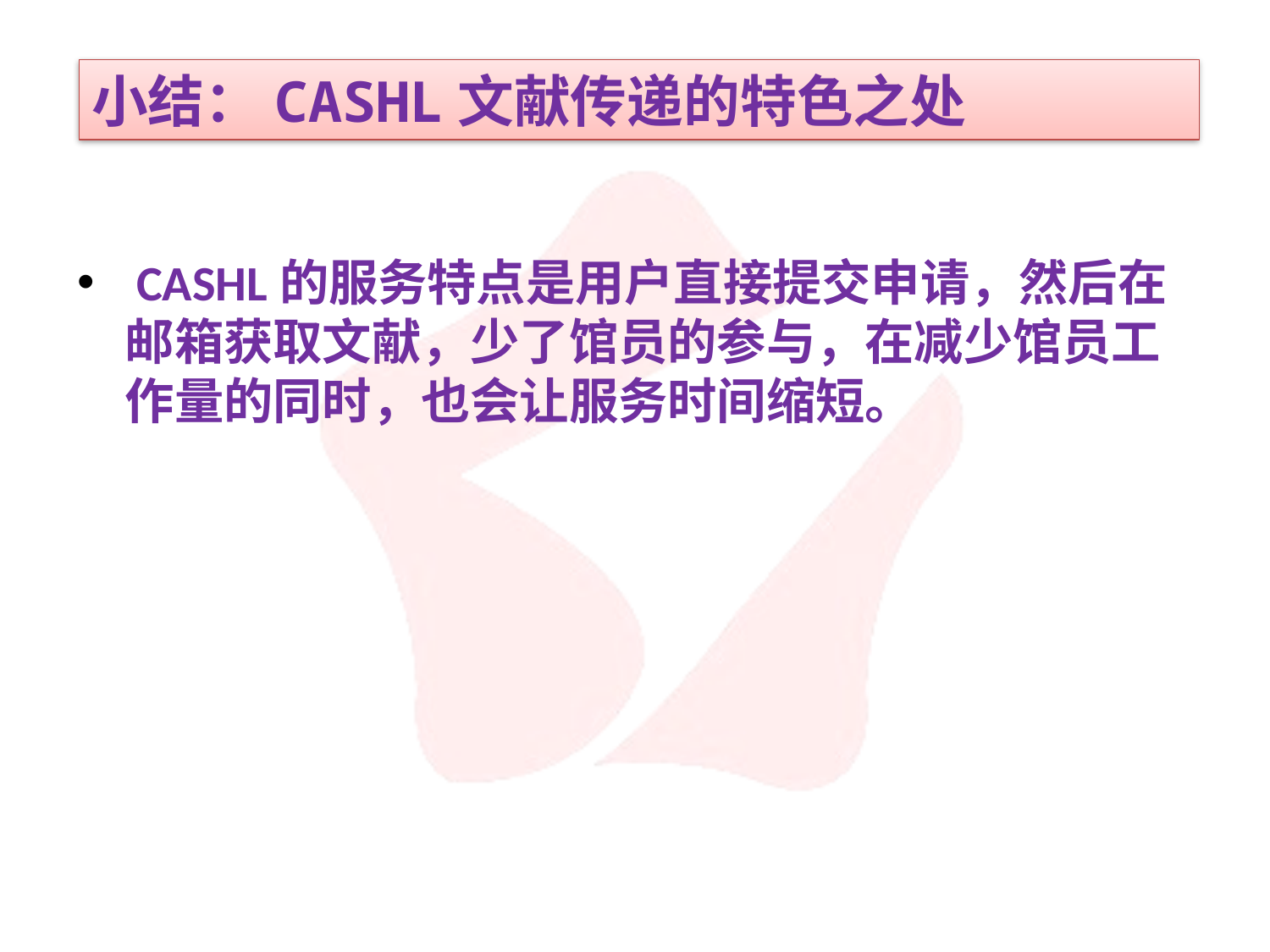

小结：CASHL文献传递的特色之处

 CASHL的服务特点是用户直接提交申请，然后在邮箱获取文献，少了馆员的参与，在减少馆员工作量的同时，也会让服务时间缩短。